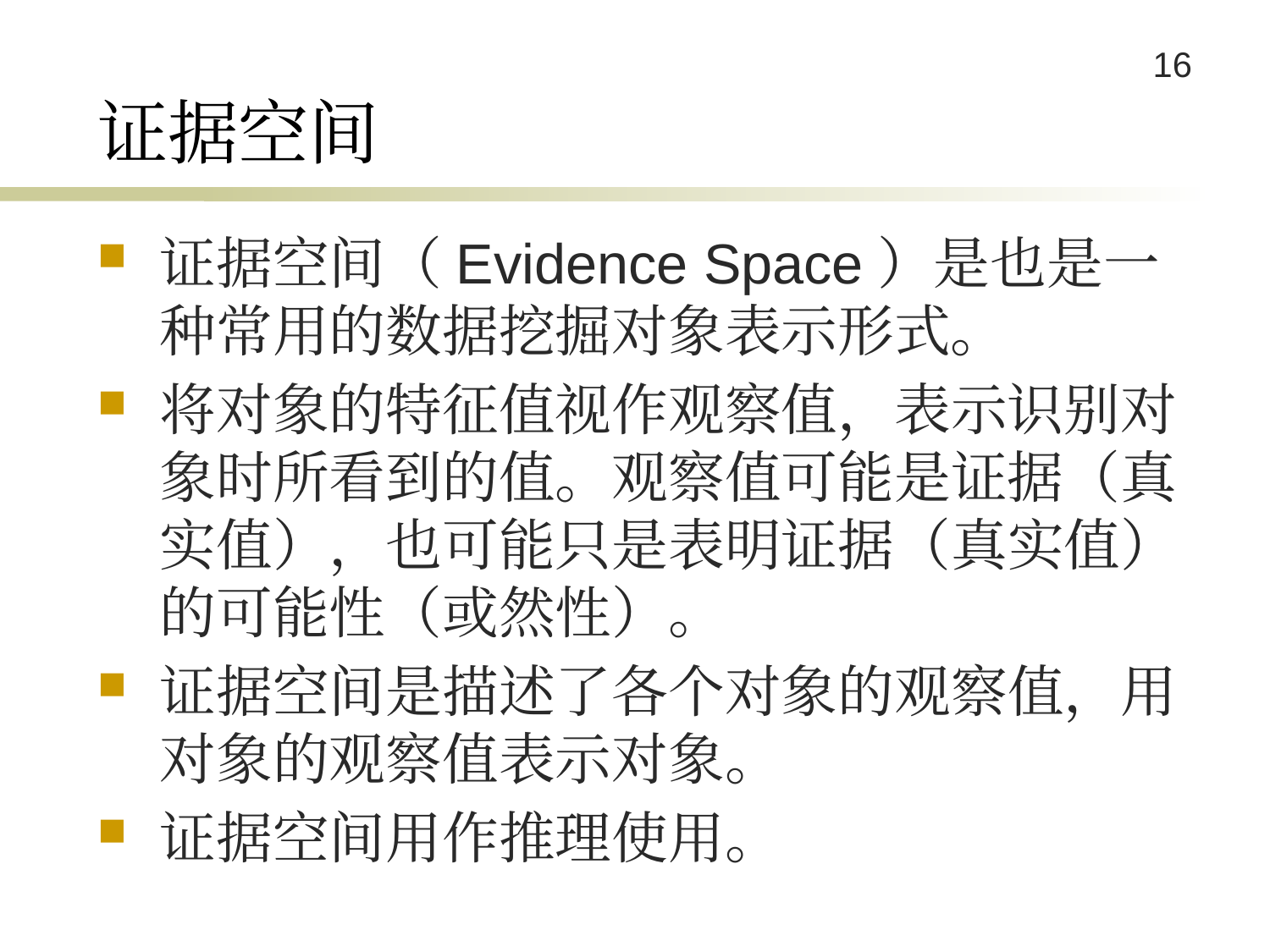

# 证据空间
证据空间（Evidence Space）是也是一种常用的数据挖掘对象表示形式。
将对象的特征值视作观察值，表示识别对象时所看到的值。观察值可能是证据（真实值），也可能只是表明证据（真实值）的可能性（或然性）。
证据空间是描述了各个对象的观察值，用对象的观察值表示对象。
证据空间用作推理使用。